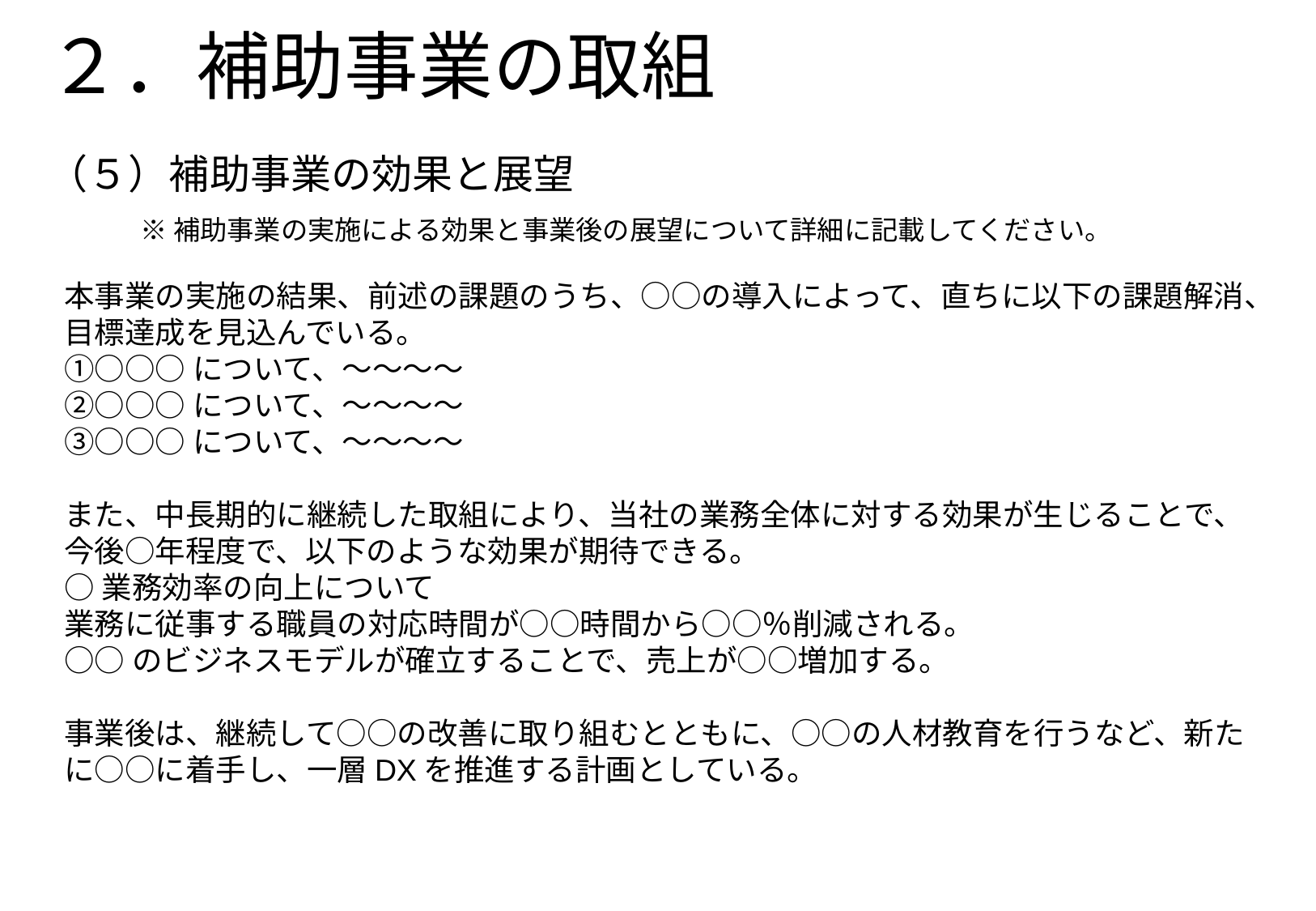

# ２．補助事業の取組
（５）補助事業の効果と展望
※補助事業の実施による効果と事業後の展望について詳細に記載してください。
本事業の実施の結果、前述の課題のうち、○○の導入によって、直ちに以下の課題解消、目標達成を見込んでいる。
①○○○について、～～～～
②○○○について、～～～～
③○○○について、～～～～

また、中長期的に継続した取組により、当社の業務全体に対する効果が生じることで、今後○年程度で、以下のような効果が期待できる。
○業務効率の向上について
業務に従事する職員の対応時間が○○時間から○○％削減される。
○○のビジネスモデルが確立することで、売上が○○増加する。

事業後は、継続して○○の改善に取り組むとともに、○○の人材教育を行うなど、新たに○○に着手し、一層DXを推進する計画としている。